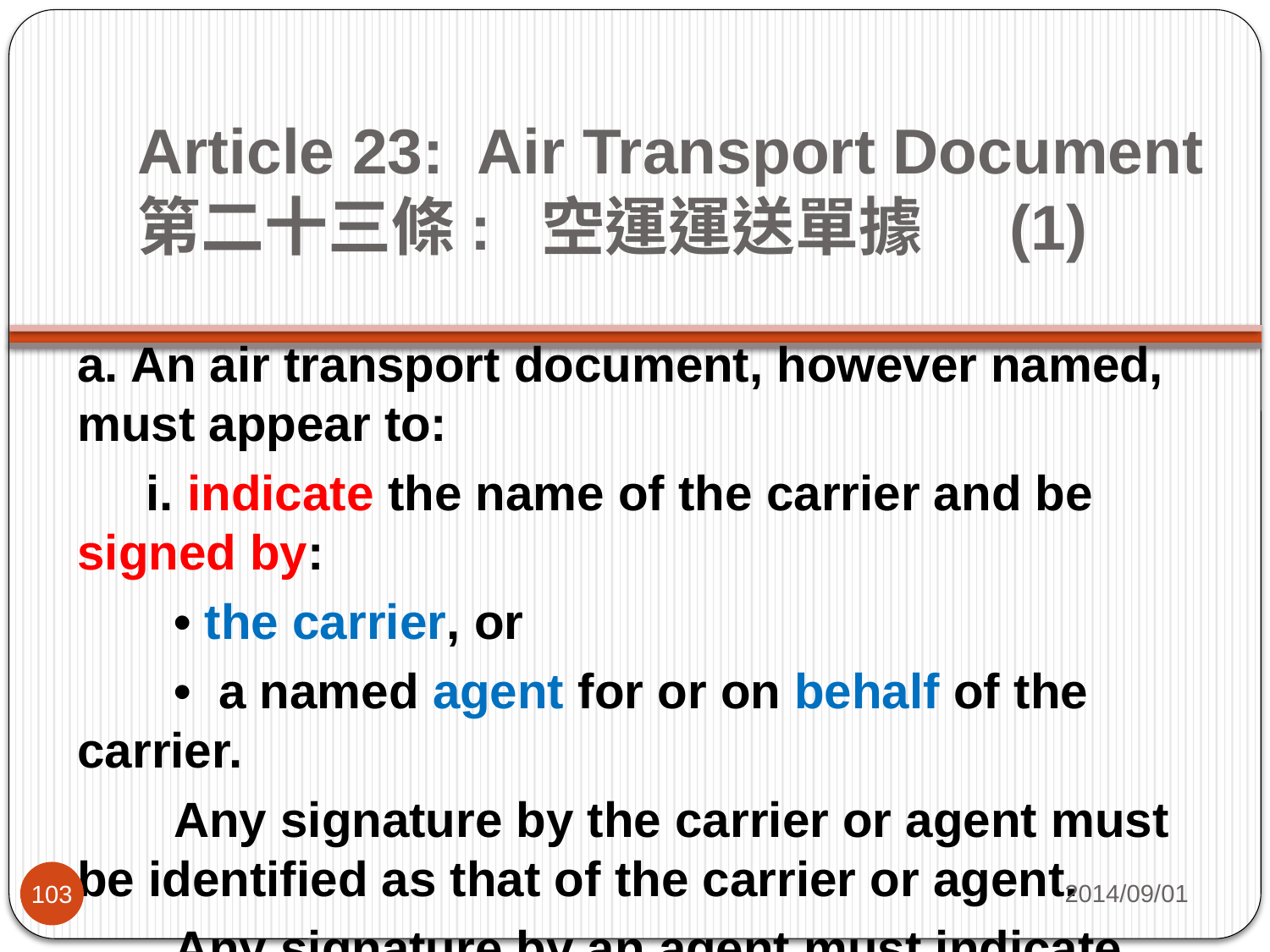

# Article 23:  Air Transport Document      第二十三條:  空運運送單據     (1)
a. An air transport document, however named, must appear to:
     i. indicate the name of the carrier and be signed by:
       • the carrier, or
       •  a named agent for or on behalf of the carrier.
       Any signature by the carrier or agent must be identified as that of the carrier or agent.
       Any signature by an agent must indicate that the agent has signed for or on behalf of the carrier.

2014/09/01
103